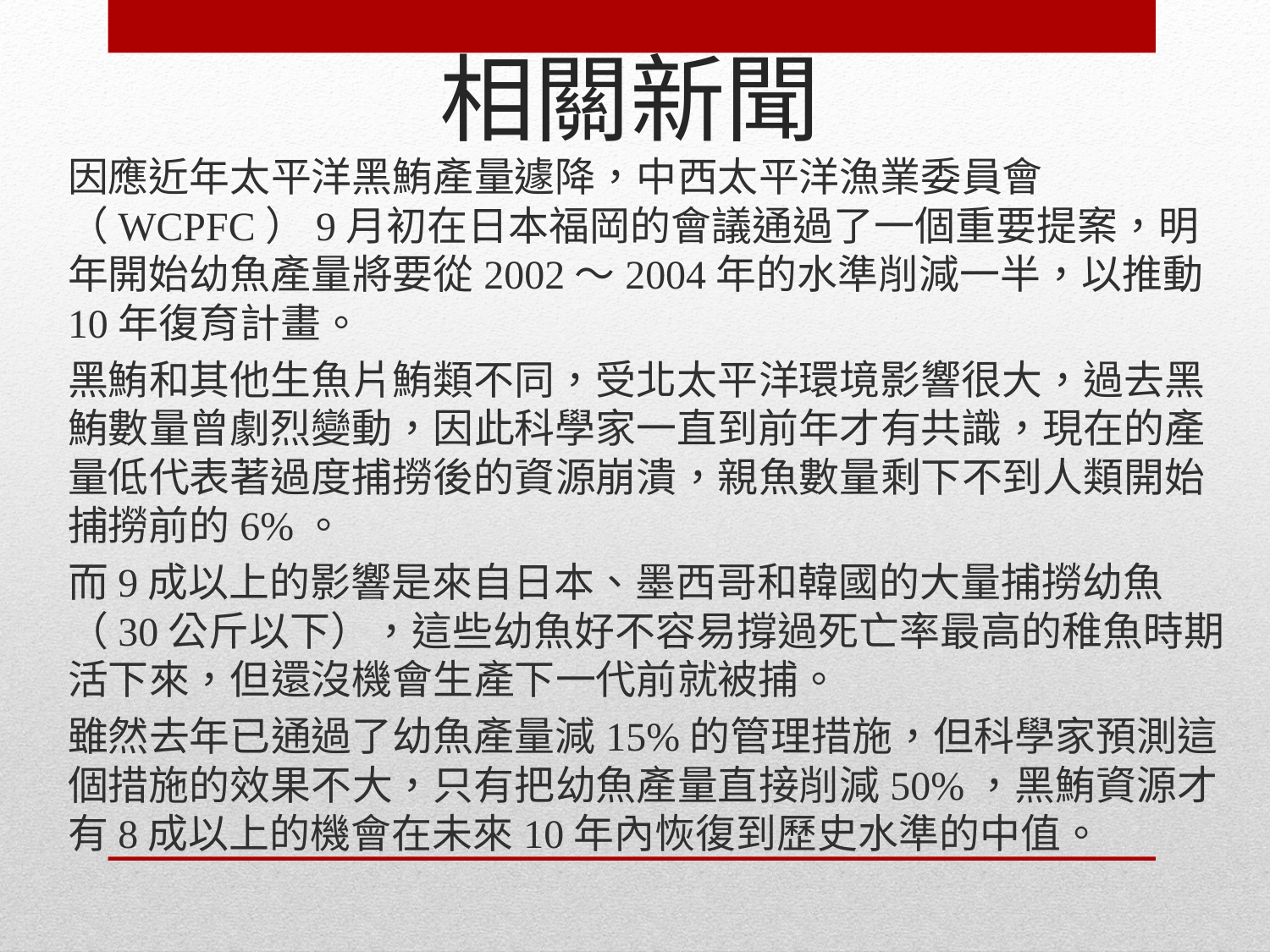

# 相關新聞
因應近年太平洋黑鮪產量遽降，中西太平洋漁業委員會（WCPFC）9月初在日本福岡的會議通過了一個重要提案，明年開始幼魚產量將要從2002～2004年的水準削減一半，以推動10年復育計畫。
黑鮪和其他生魚片鮪類不同，受北太平洋環境影響很大，過去黑鮪數量曾劇烈變動，因此科學家一直到前年才有共識，現在的產量低代表著過度捕撈後的資源崩潰，親魚數量剩下不到人類開始捕撈前的6%。
而9成以上的影響是來自日本、墨西哥和韓國的大量捕撈幼魚（30公斤以下），這些幼魚好不容易撐過死亡率最高的稚魚時期活下來，但還沒機會生產下一代前就被捕。
雖然去年已通過了幼魚產量減15%的管理措施，但科學家預測這個措施的效果不大，只有把幼魚產量直接削減50%，黑鮪資源才有8成以上的機會在未來10年內恢復到歷史水準的中值。